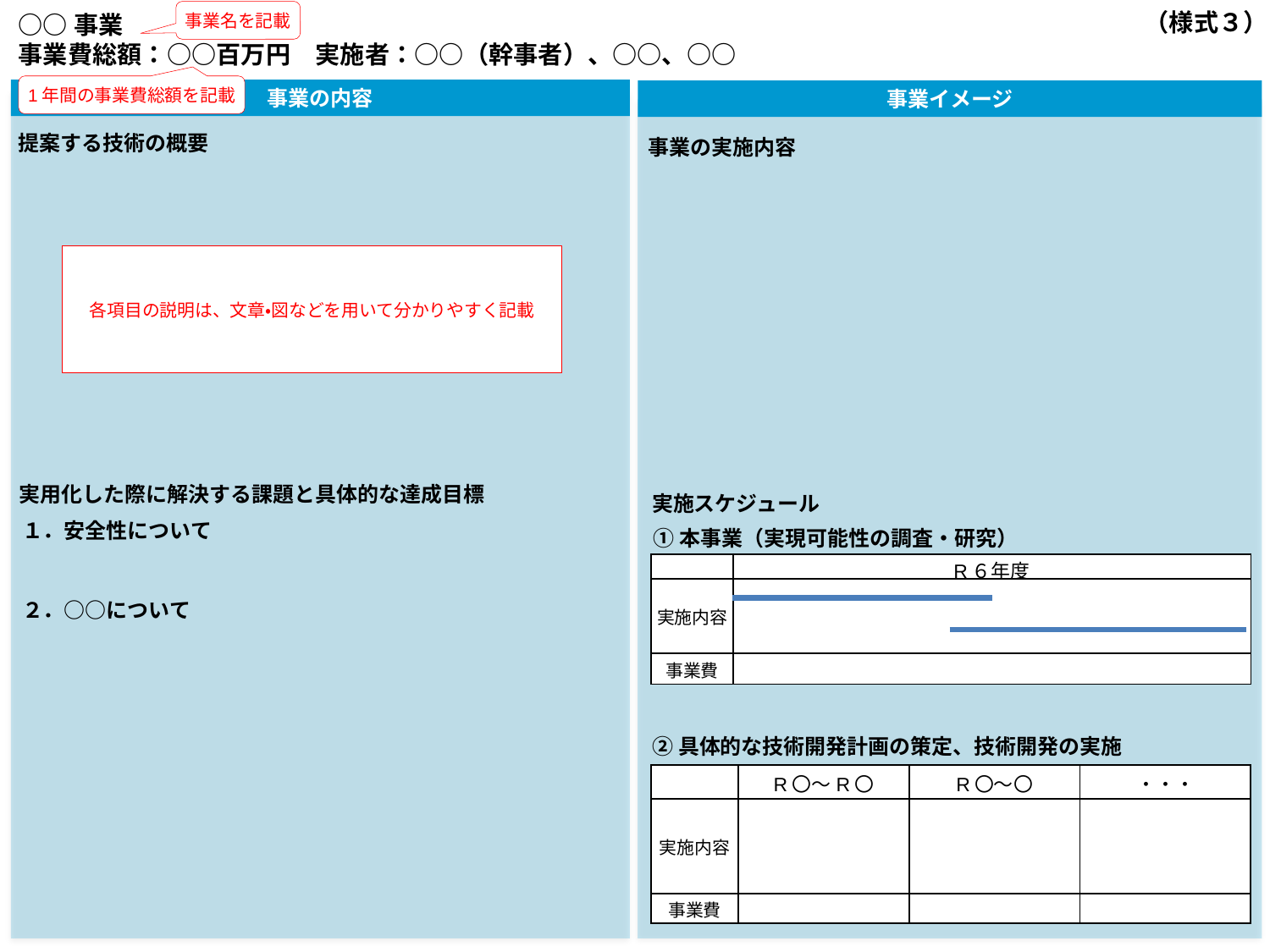

（様式３）
事業名を記載
○○事業
事業費総額：○○百万円　実施者：○○（幹事者）、○○、○○
1年間の事業費総額を記載
事業の内容
事業イメージ

提案する技術の概要

事業の実施内容

各項目の説明は、文章・図などを用いて分かりやすく記載
実用化した際に解決する課題と具体的な達成目標
実施スケジュール

１．安全性について

①本事業（実現可能性の調査・研究）

|  | R６年度 |
| --- | --- |
| 実施内容 |  |
| 事業費 |  |
２．○○について

②具体的な技術開発計画の策定、技術開発の実施

|  | R〇～R〇 | R〇～〇 | ・・・ |
| --- | --- | --- | --- |
| 実施内容 |  |  |  |
| 事業費 |  |  |  |